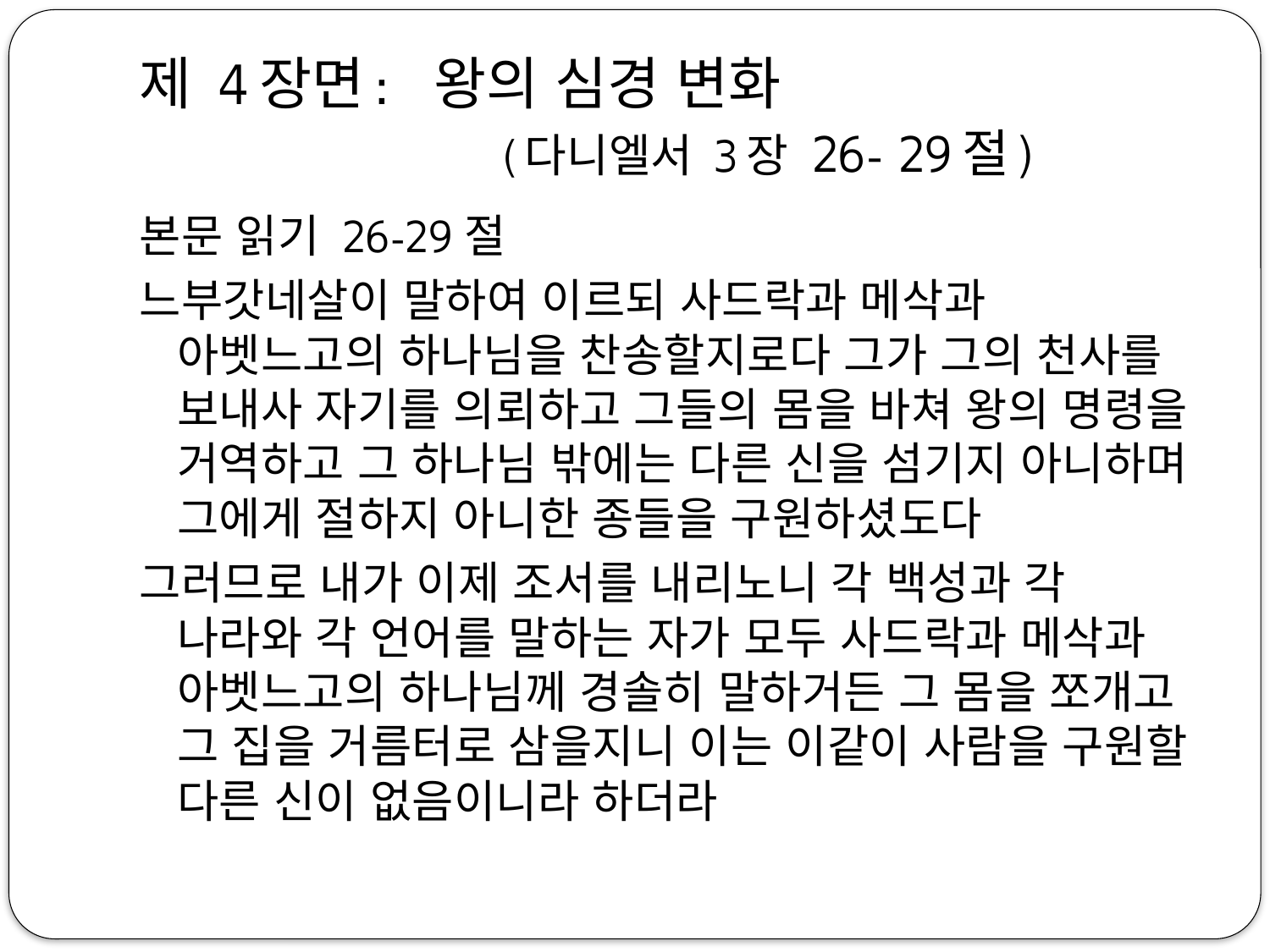

# 제 4장면:  왕의 심경 변화 (다니엘서 3장 26- 29절)
본문 읽기 26-29절
느부갓네살이 말하여 이르되 사드락과 메삭과 아벳느고의 하나님을 찬송할지로다 그가 그의 천사를 보내사 자기를 의뢰하고 그들의 몸을 바쳐 왕의 명령을 거역하고 그 하나님 밖에는 다른 신을 섬기지 아니하며 그에게 절하지 아니한 종들을 구원하셨도다
그러므로 내가 이제 조서를 내리노니 각 백성과 각 나라와 각 언어를 말하는 자가 모두 사드락과 메삭과 아벳느고의 하나님께 경솔히 말하거든 그 몸을 쪼개고 그 집을 거름터로 삼을지니 이는 이같이 사람을 구원할 다른 신이 없음이니라 하더라